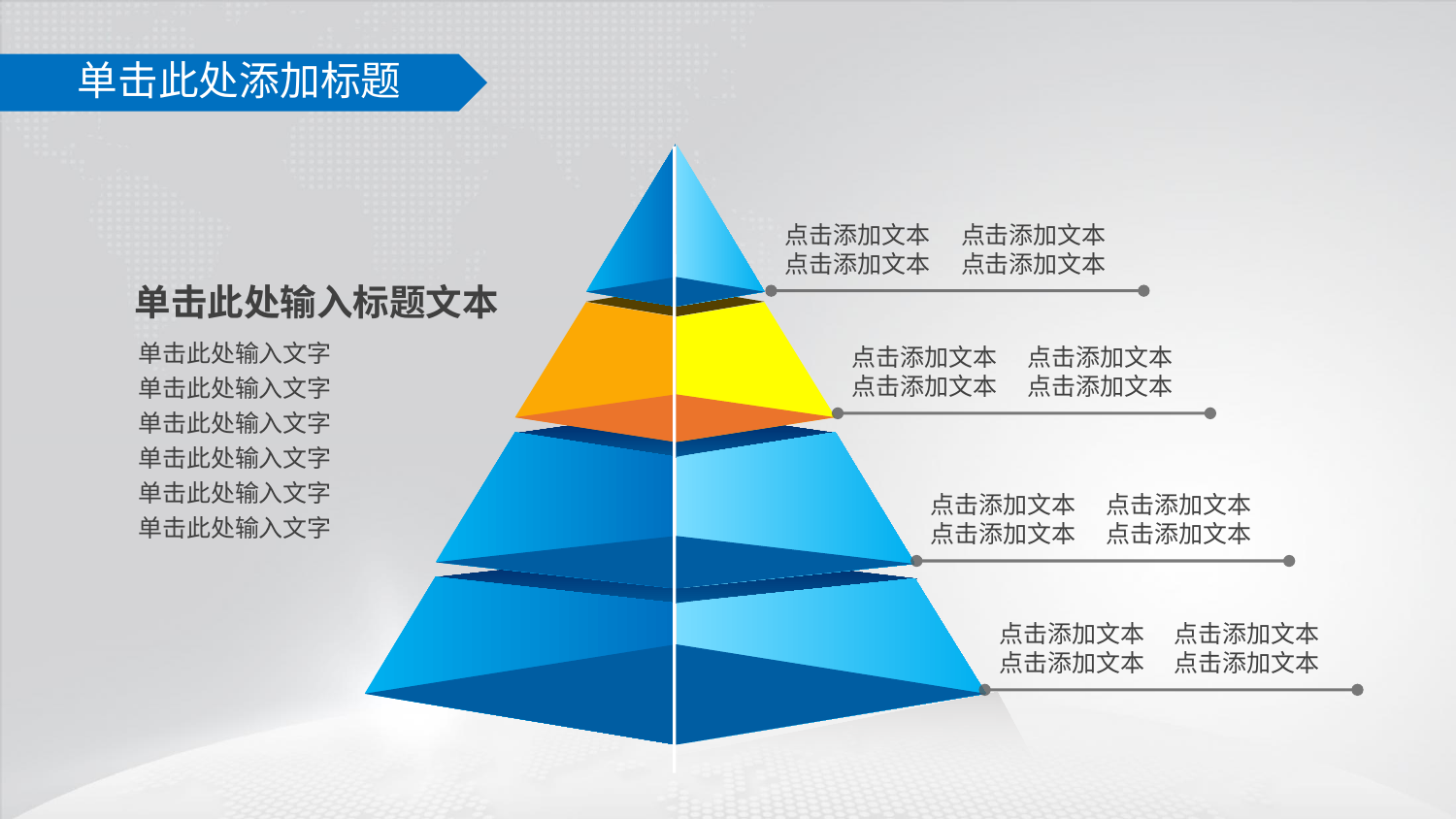

单击此处添加标题

点击添加文本
点击添加文本
点击添加文本
点击添加文本
单击此处输入标题文本
单击此处输入文字
单击此处输入文字
单击此处输入文字
单击此处输入文字
单击此处输入文字
单击此处输入文字

点击添加文本
点击添加文本
点击添加文本
点击添加文本
点击添加文本
点击添加文本
点击添加文本
点击添加文本
点击添加文本
点击添加文本
点击添加文本
点击添加文本